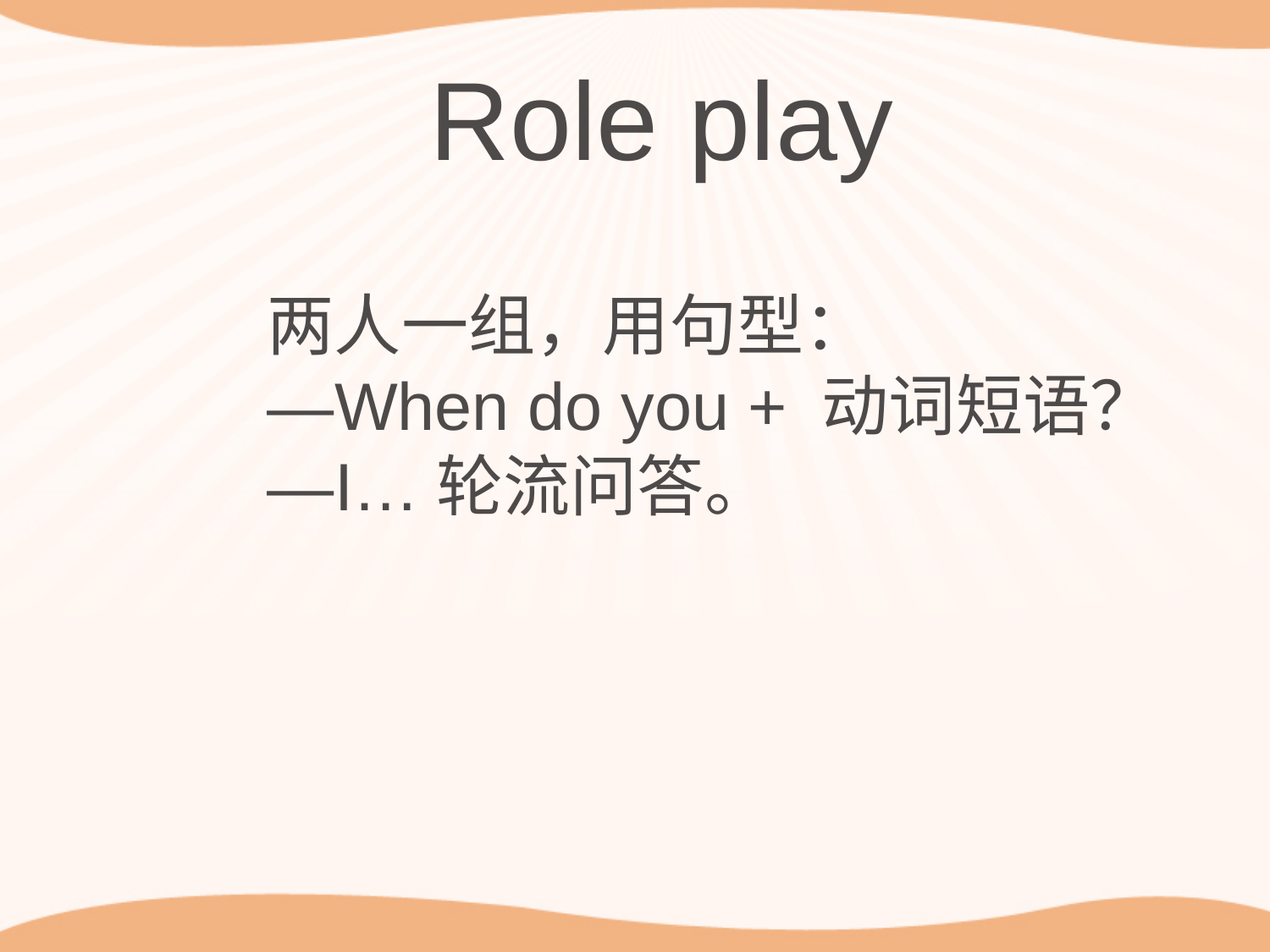

Role play
两人一组，用句型：
—When do you + 动词短语？
—I…轮流问答。